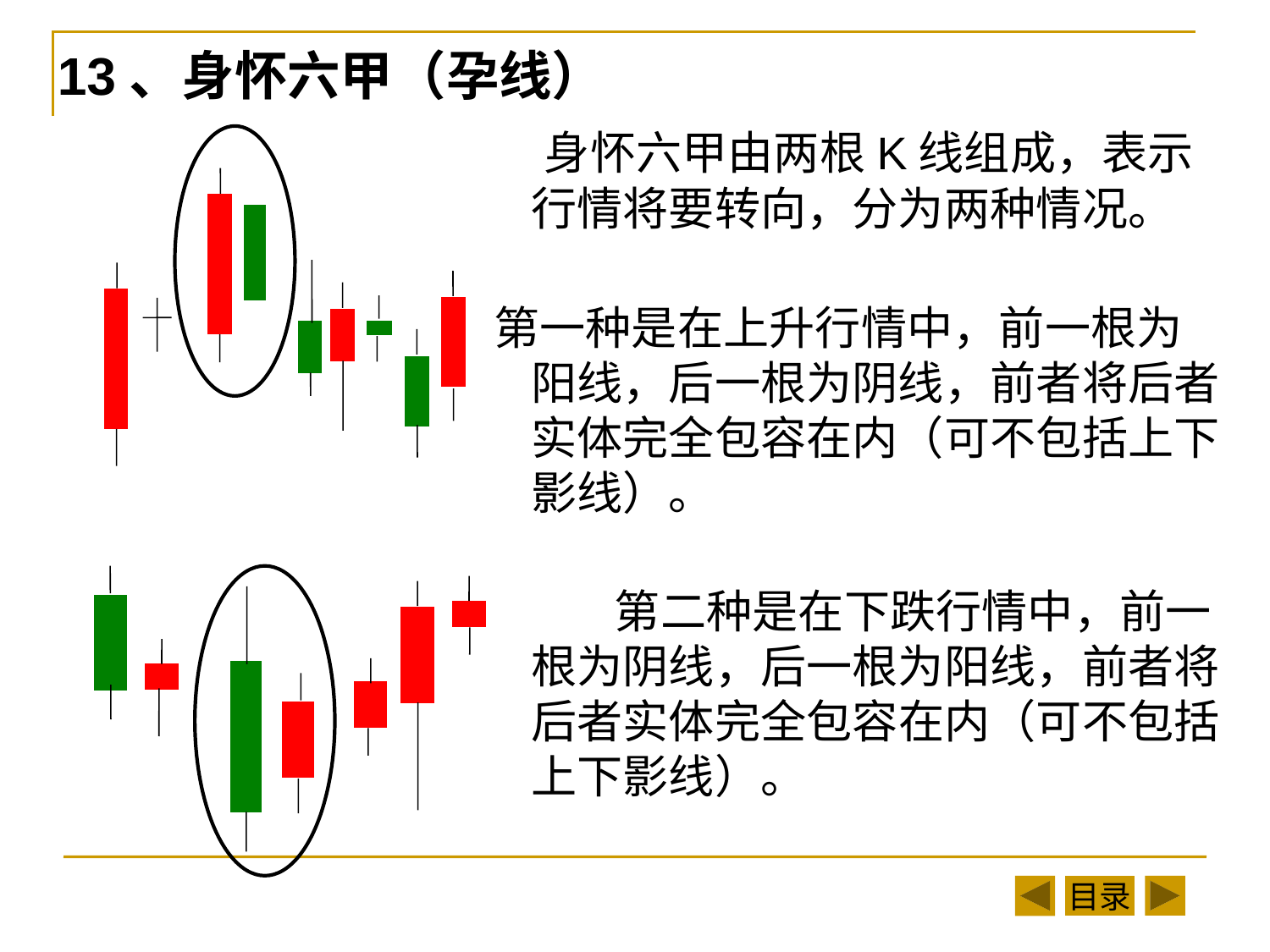

13、身怀六甲（孕线）
                                        身怀六甲由两根K线组成，表示行情将要转向，分为两种情况。
                                         第一种是在上升行情中，前一根为阳线，后一根为阴线，前者将后者实体完全包容在内（可不包括上下影线）。
       第二种是在下跌行情中，前一根为阴线，后一根为阳线，前者将后者实体完全包容在内（可不包括上下影线）。